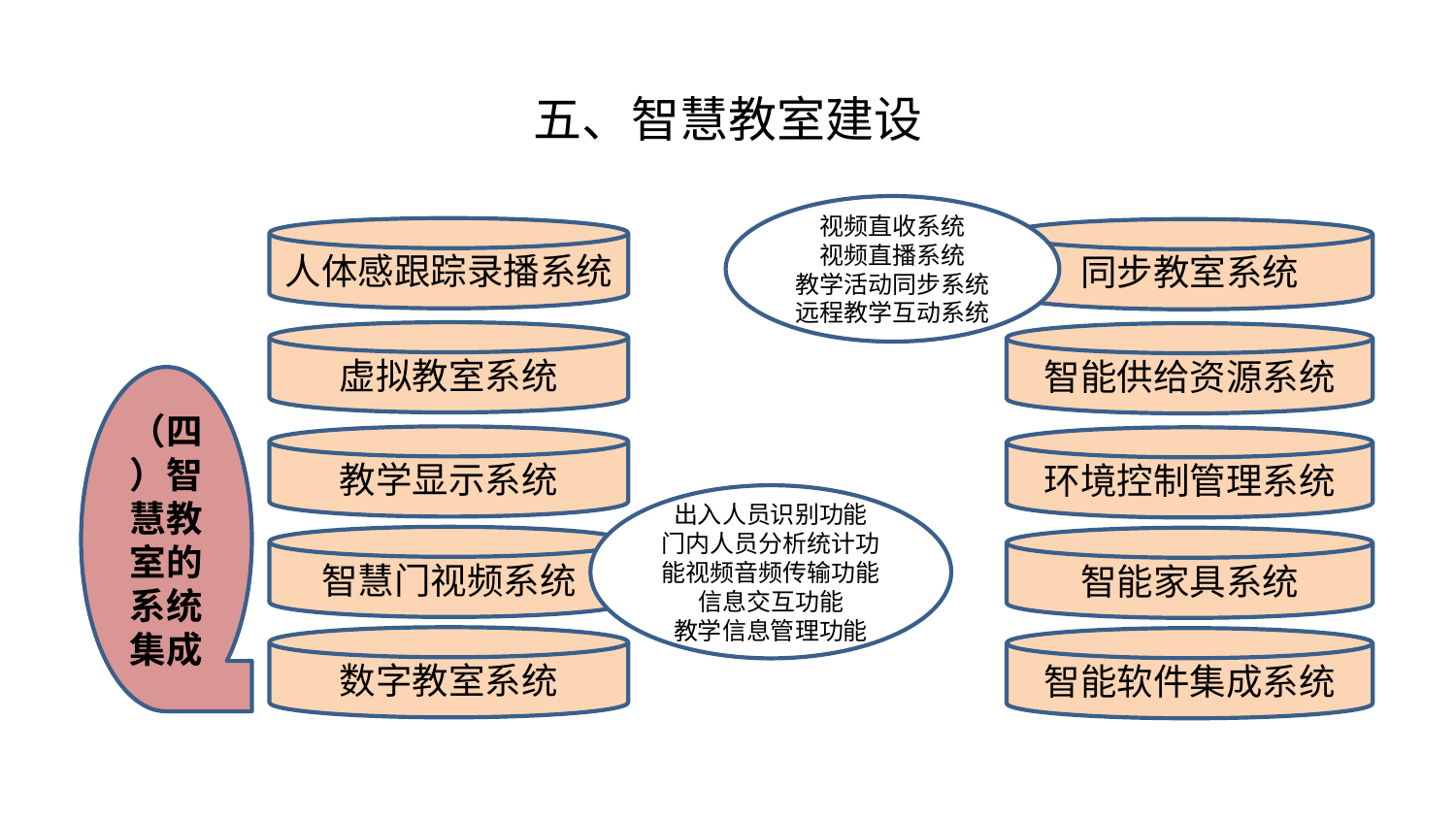

# 五、智慧教室建设
视频直收系统
视频直播系统
教学活动同步系统
远程教学互动系统
人体感跟踪录播系统
同步教室系统
虚拟教室系统
智能供给资源系统
（四）智慧教室的
系统集成
教学显示系统
环境控制管理系统
出入人员识别功能
门内人员分析统计功能视频音频传输功能
信息交互功能
教学信息管理功能
智慧门视频系统
智能家具系统
数字教室系统
智能软件集成系统